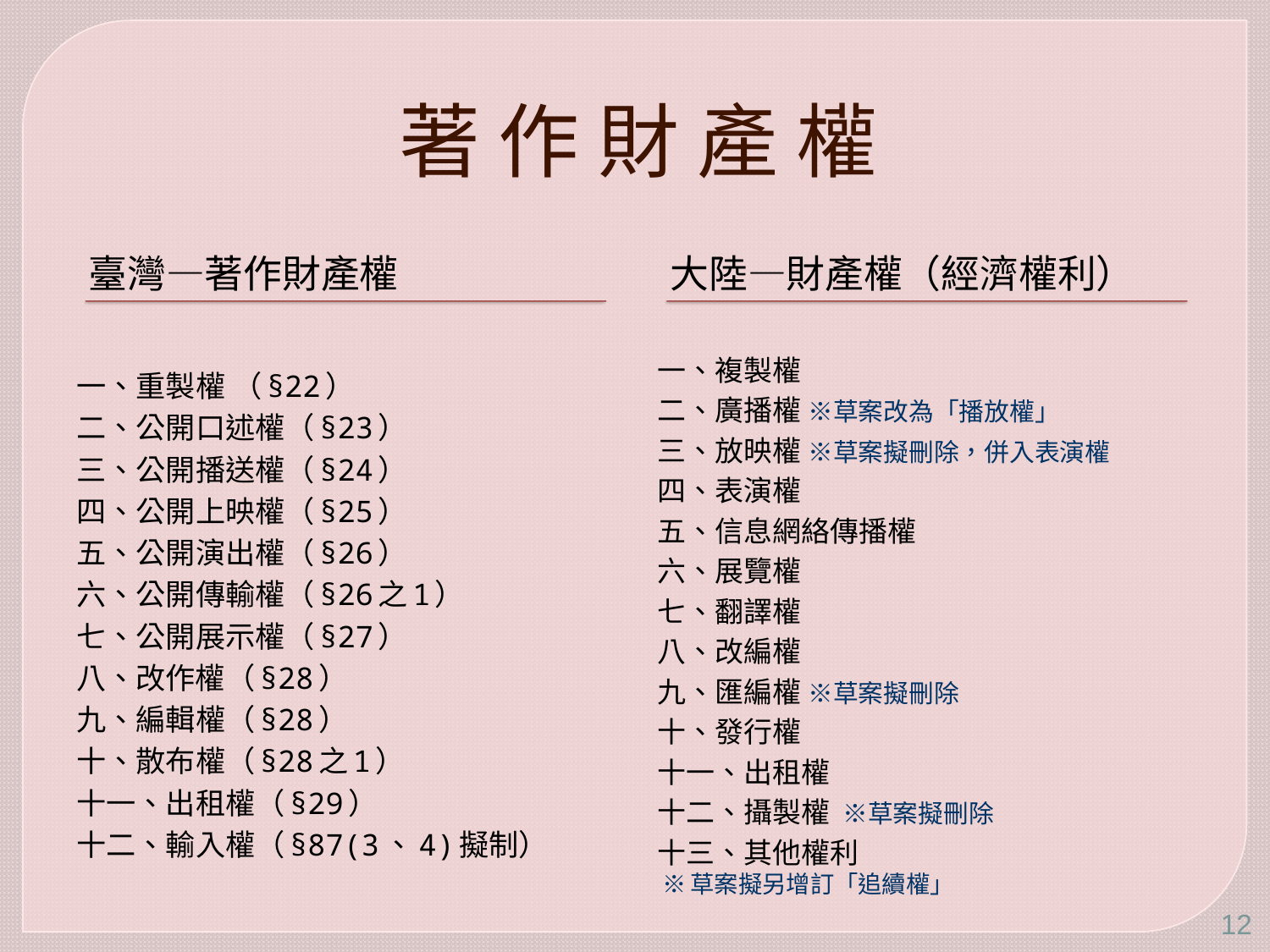

# 著 作 財 產 權
臺灣—著作財產權
大陸—財產權（經濟權利）

一、複製權
二、廣播權 ※草案改為「播放權」
三、放映權 ※草案擬刪除，併入表演權
四、表演權
五、信息網絡傳播權
六、展覽權
七、翻譯權
八、改編權
九、匯編權 ※草案擬刪除
十、發行權
十一、出租權
十二、攝製權  ※草案擬刪除
十三、其他權利
 ※草案擬另增訂「追續權」

一、重製權 （§22）
二、公開口述權（§23）
三、公開播送權（§24）
四、公開上映權（§25）
五、公開演出權（§26）
六、公開傳輸權（§26之1）
七、公開展示權（§27）
八、改作權（§28）
九、編輯權（§28）
十、散布權（§28之1）
十一、出租權（§29）
十二、輸入權（§87(3、4)擬制）
12